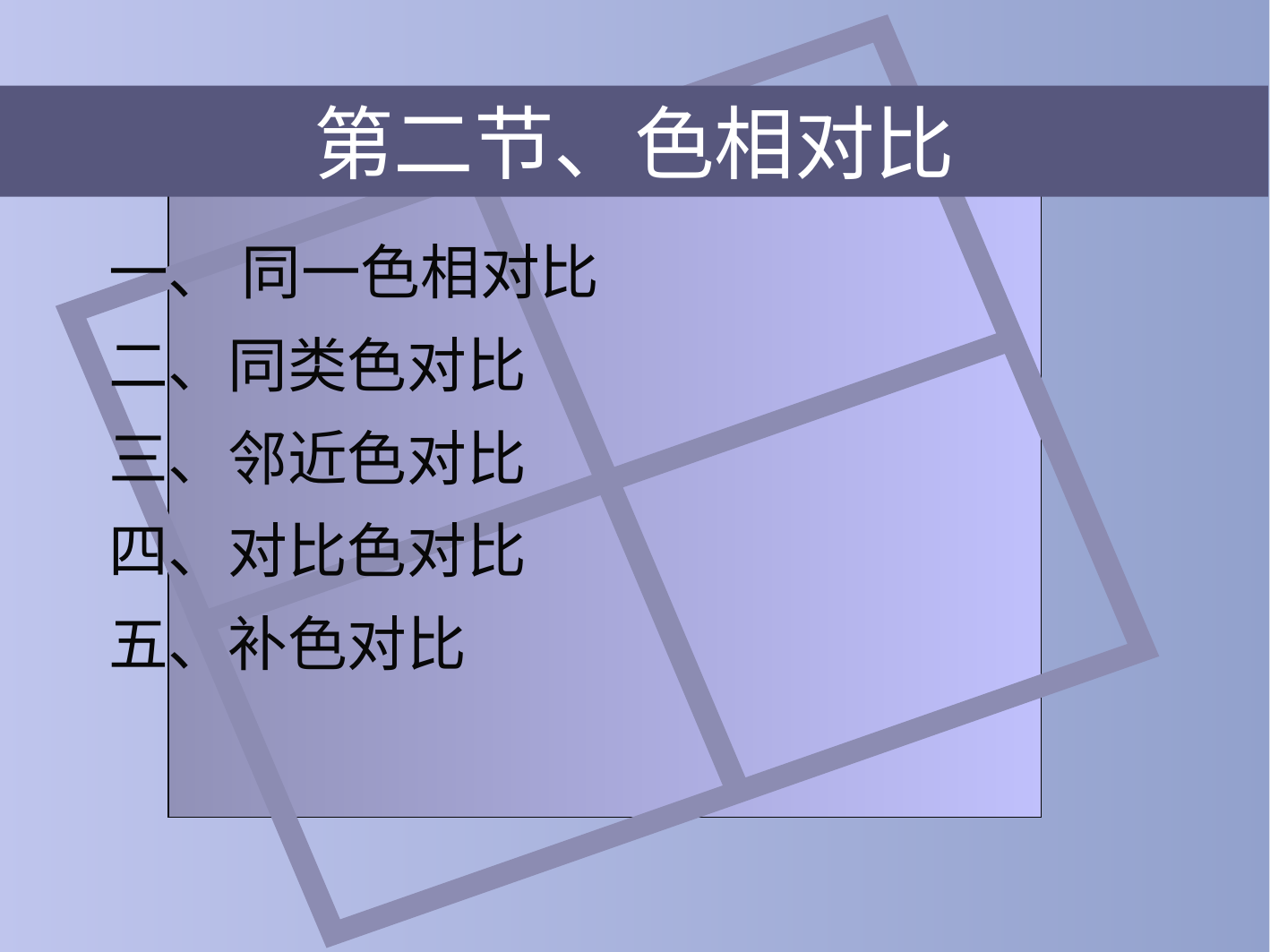

# 第二节、色相对比
一、 同一色相对比
二、同类色对比
三、邻近色对比
四、对比色对比
五、补色对比